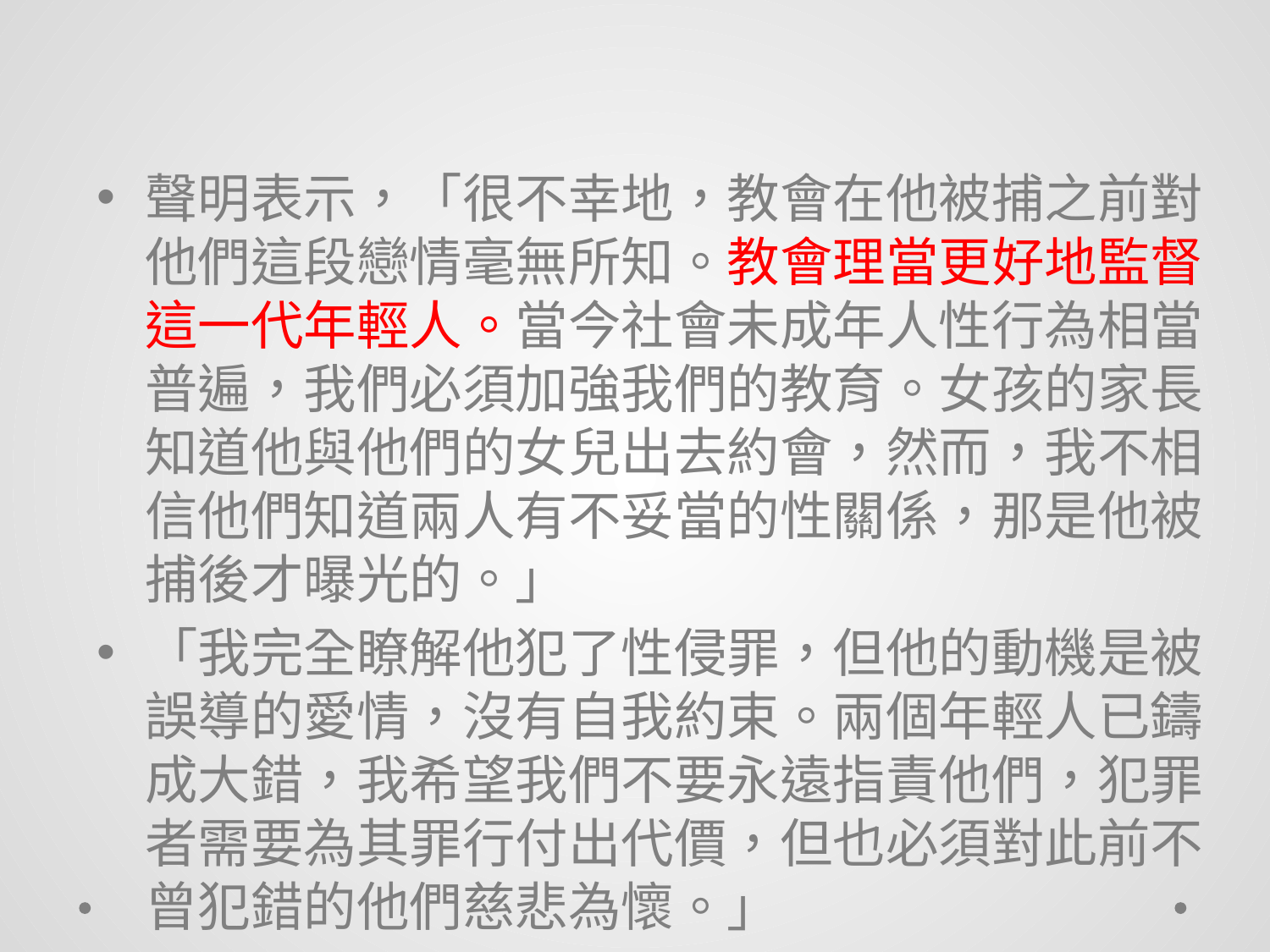

#
聲明表示，「很不幸地，教會在他被捕之前對他們這段戀情毫無所知。教會理當更好地監督這一代年輕人。當今社會未成年人性行為相當普遍，我們必須加強我們的教育。女孩的家長知道他與他們的女兒出去約會，然而，我不相信他們知道兩人有不妥當的性關係，那是他被捕後才曝光的。」
「我完全瞭解他犯了性侵罪，但他的動機是被誤導的愛情，沒有自我約束。兩個年輕人已鑄成大錯，我希望我們不要永遠指責他們，犯罪者需要為其罪行付出代價，但也必須對此前不曾犯錯的他們慈悲為懷。」